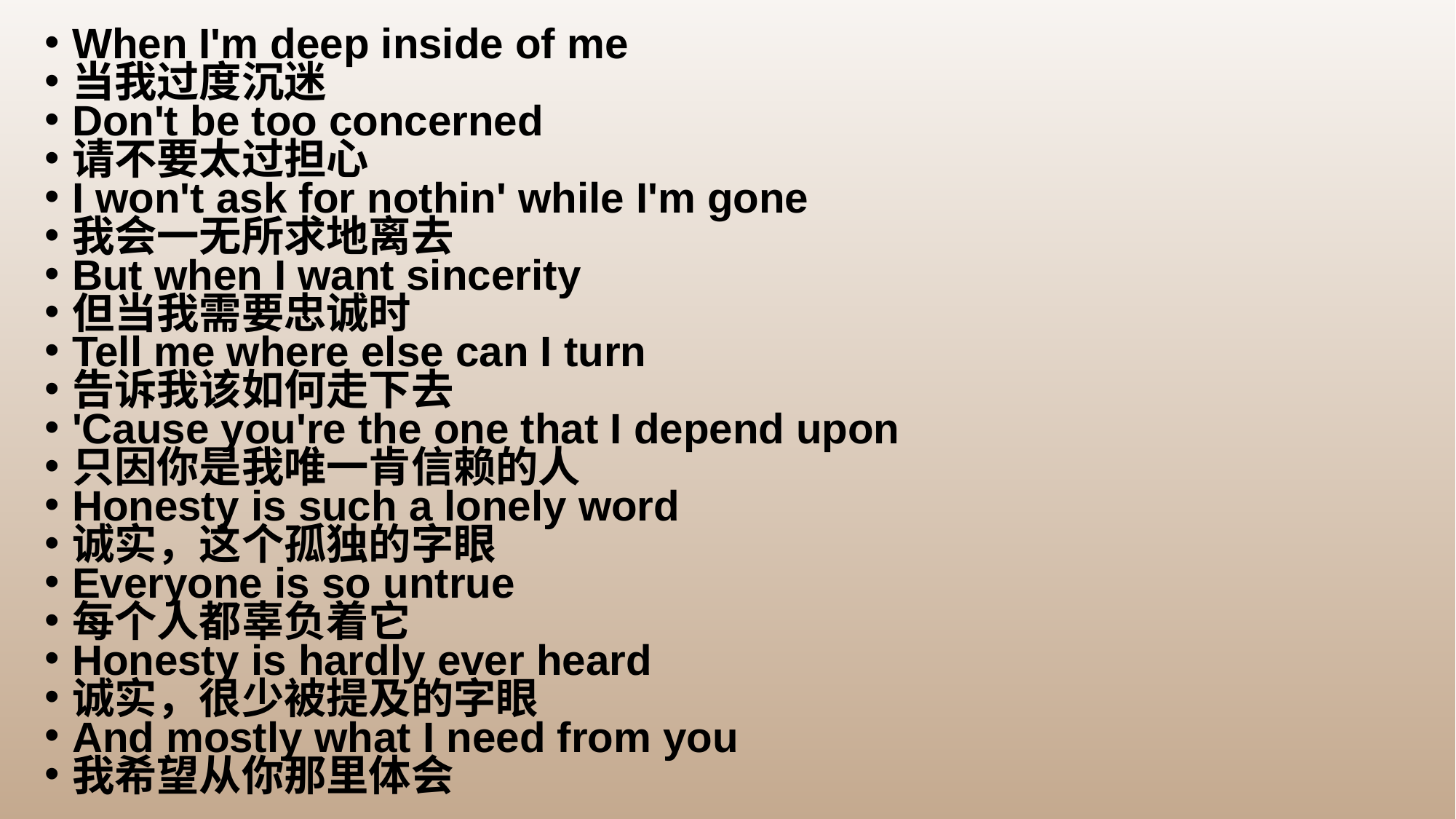

When I'm deep inside of me
当我过度沉迷
Don't be too concerned
请不要太过担心
I won't ask for nothin' while I'm gone
我会一无所求地离去
But when I want sincerity
但当我需要忠诚时
Tell me where else can I turn
告诉我该如何走下去
'Cause you're the one that I depend upon
只因你是我唯一肯信赖的人
Honesty is such a lonely word
诚实，这个孤独的字眼
Everyone is so untrue
每个人都辜负着它
Honesty is hardly ever heard
诚实，很少被提及的字眼
And mostly what I need from you
我希望从你那里体会